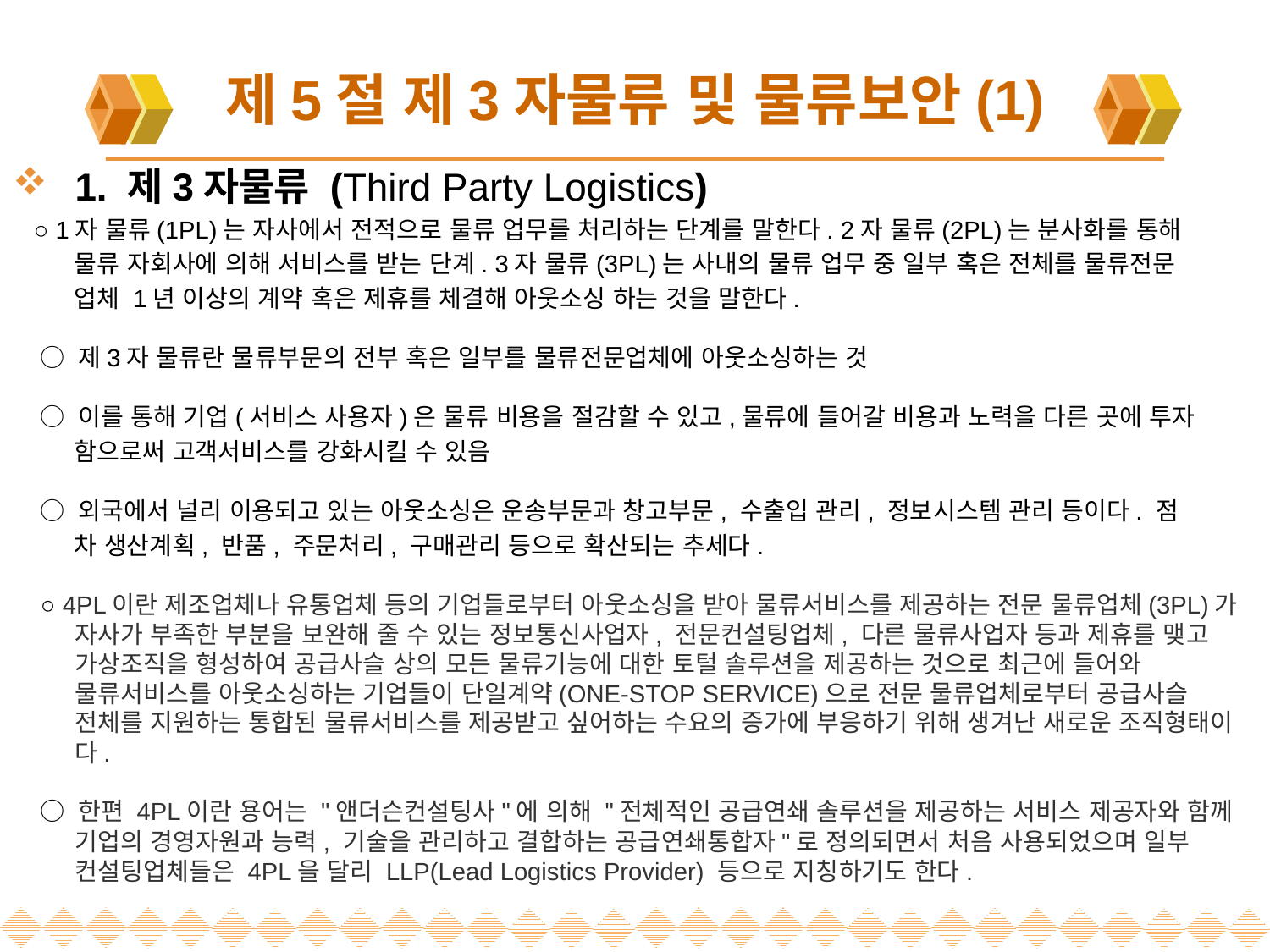

# 제5절 제3자물류 및 물류보안(1)
1. 제3자물류 (Third Party Logistics)
   ○ 1자 물류(1PL)는 자사에서 전적으로 물류 업무를 처리하는 단계를 말한다. 2자 물류(2PL)는 분사화를 통해
        물류 자회사에 의해 서비스를 받는 단계. 3자 물류(3PL)는 사내의 물류 업무 중 일부 혹은 전체를 물류전문
        업체 1년 이상의 계약 혹은 제휴를 체결해 아웃소싱 하는 것을 말한다.

    ○ 제3자 물류란 물류부문의 전부 혹은 일부를 물류전문업체에 아웃소싱하는 것

    ○ 이를 통해 기업(서비스 사용자)은 물류 비용을 절감할 수 있고,물류에 들어갈 비용과 노력을 다른 곳에 투자
        함으로써 고객서비스를 강화시킬 수 있음

    ○ 외국에서 널리 이용되고 있는 아웃소싱은 운송부문과 창고부문, 수출입 관리, 정보시스템 관리 등이다. 점
        차 생산계획, 반품, 주문처리, 구매관리 등으로 확산되는 추세다.

    ○ 4PL이란 제조업체나 유통업체 등의 기업들로부터 아웃소싱을 받아 물류서비스를 제공하는 전문 물류업체(3PL)가 자사가 부족한 부분을 보완해 줄 수 있는 정보통신사업자, 전문컨설팅업체, 다른 물류사업자 등과 제휴를 맺고 가상조직을 형성하여 공급사슬 상의 모든 물류기능에 대한 토털 솔루션을 제공하는 것으로 최근에 들어와 물류서비스를 아웃소싱하는 기업들이 단일계약(ONE-STOP SERVICE)으로 전문 물류업체로부터 공급사슬 전체를 지원하는 통합된 물류서비스를 제공받고 싶어하는 수요의 증가에 부응하기 위해 생겨난 새로운 조직형태이다.

    ○ 한편 4PL이란 용어는 "앤더슨컨설팅사"에 의해 "전체적인 공급연쇄 솔루션을 제공하는 서비스 제공자와 함께 기업의 경영자원과 능력, 기술을 관리하고 결합하는 공급연쇄통합자"로 정의되면서 처음 사용되었으며 일부 컨설팅업체들은 4PL을 달리 LLP(Lead Logistics Provider) 등으로 지칭하기도 한다.